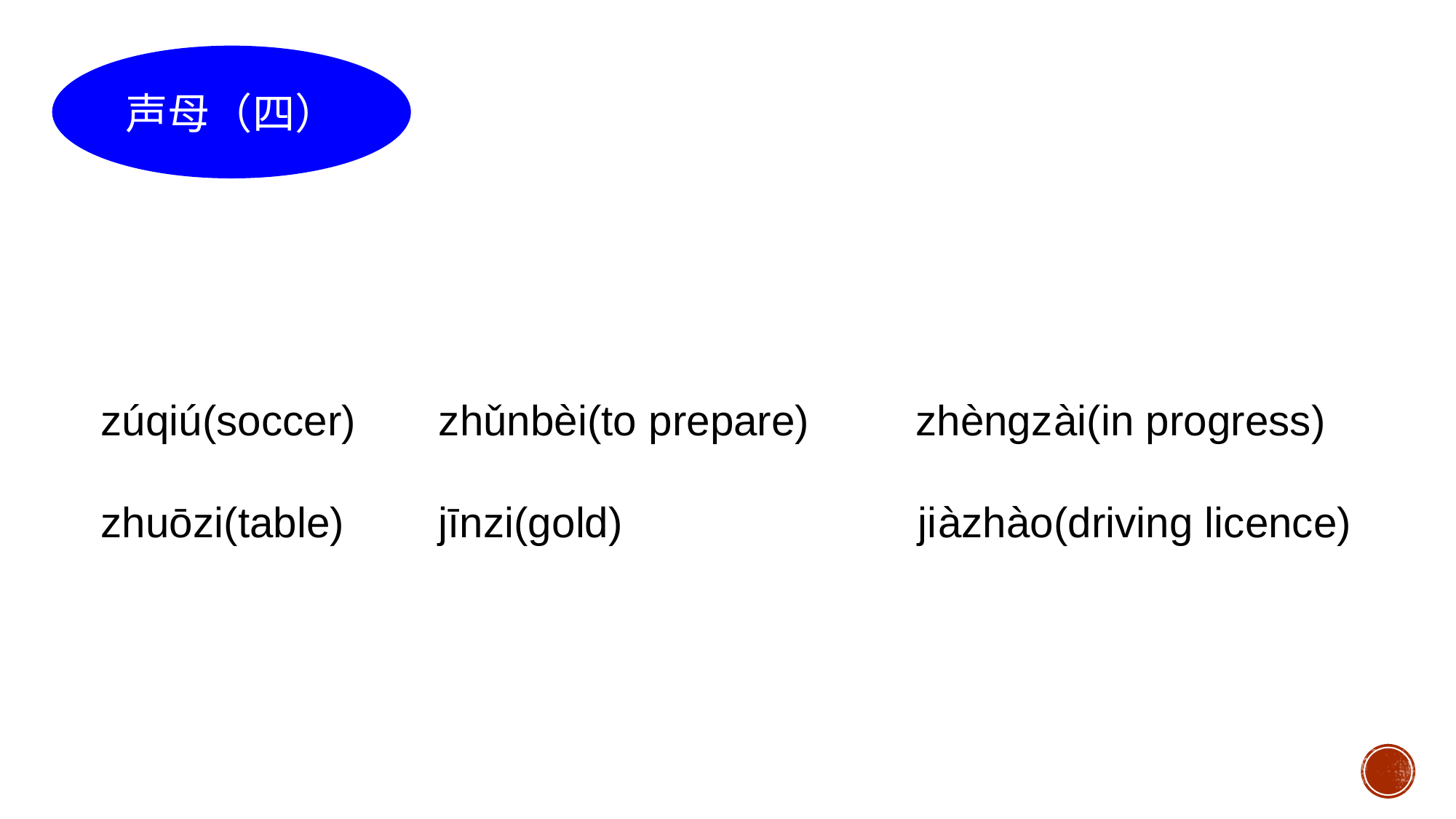

声母（四）
zúqiú(soccer)       zhǔnbèi(to prepare)         zhèngzài(in progress)
zhuōzi(table)        jīnzi(gold)                         jiàzhào(driving licence)